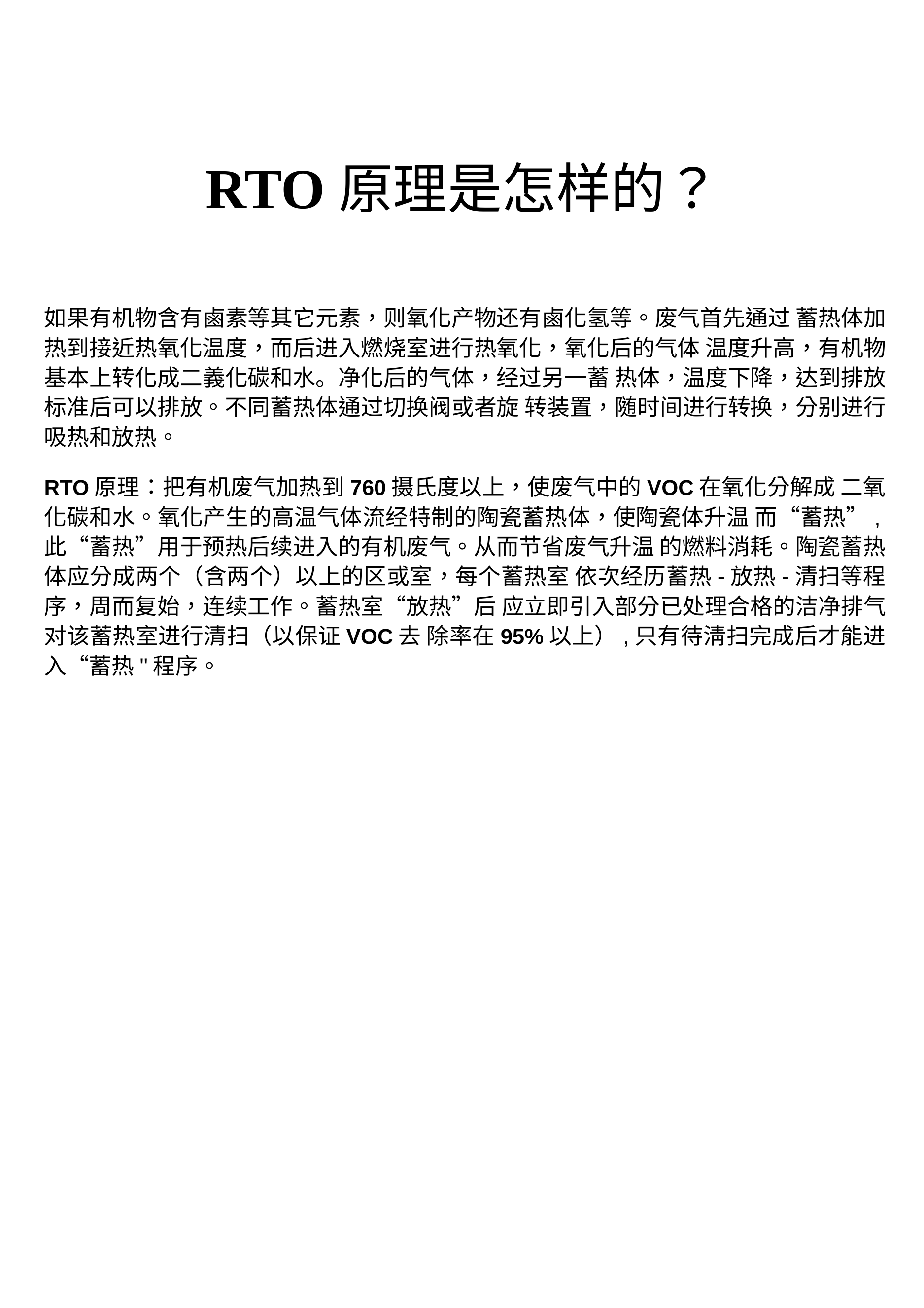

RTO原理是怎样的？
如果有机物含有鹵素等其它元素，则氧化产物还有鹵化氢等。废气首先通过 蓄热体加热到接近热氧化温度，而后进入燃烧室进行热氧化，氧化后的气体 温度升高，有机物基本上转化成二義化碳和水。净化后的气体，经过另一蓄 热体，温度下降，达到排放标准后可以排放。不同蓄热体通过切换阀或者旋 转装置，随时间进行转换，分别进行吸热和放热。
RTO原理：把有机废气加热到760摄氏度以上，使废气中的VOC在氧化分解成 二氧化碳和水。氧化产生的高温气体流经特制的陶瓷蓄热体，使陶瓷体升温 而“蓄热”,此“蓄热”用于预热后续进入的有机废气。从而节省废气升温 的燃料消耗。陶瓷蓄热体应分成两个（含两个）以上的区或室，每个蓄热室 依次经历蓄热-放热-清扫等程序，周而复始，连续工作。蓄热室“放热”后 应立即引入部分已处理合格的洁净排气对该蓄热室进行清扫（以保证VOC去 除率在95%以上）,只有待淸扫完成后才能进入“蓄热"程序。